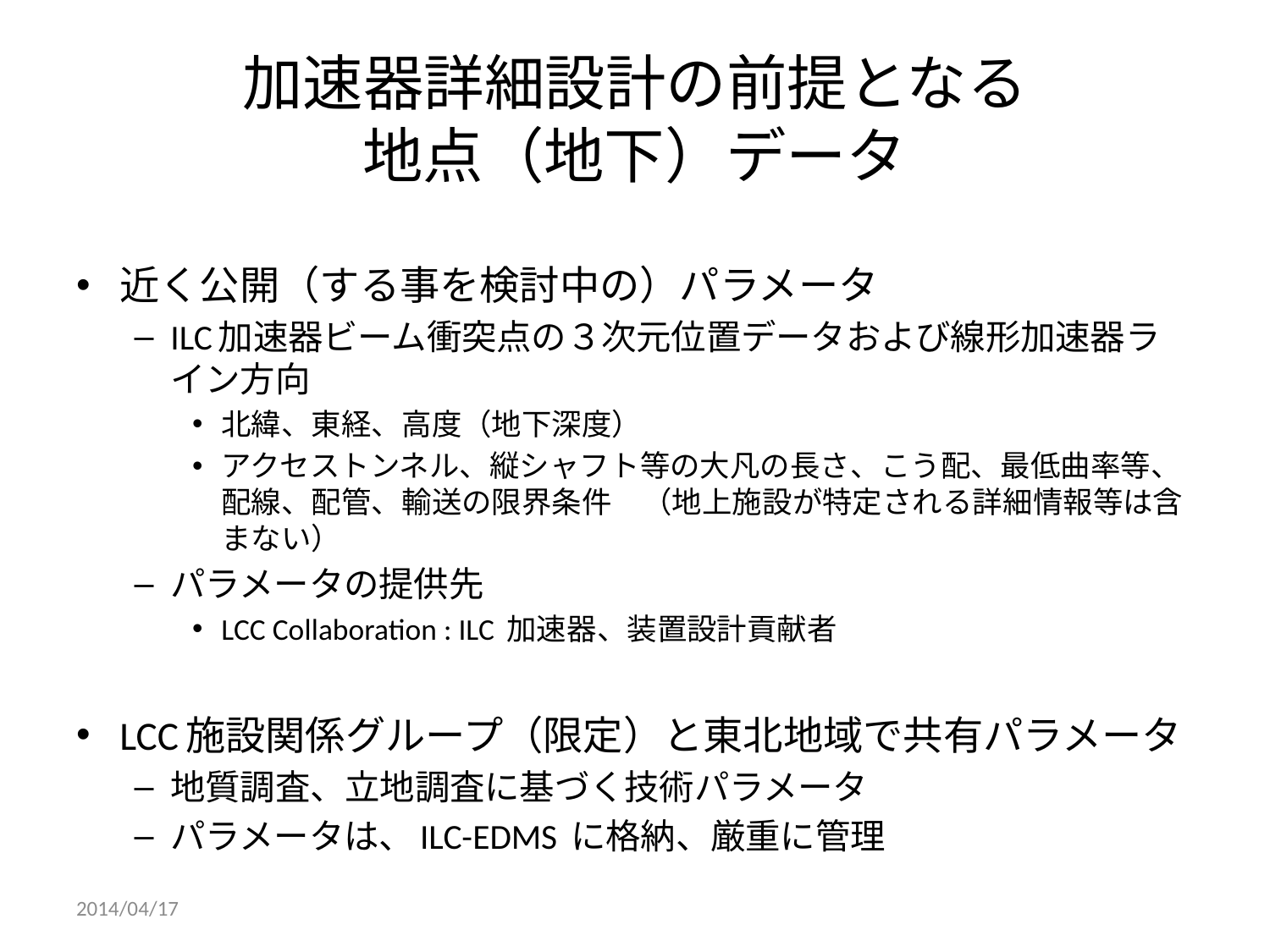

# 加速器詳細設計の前提となる 地点（地下）データ
近く公開（する事を検討中の）パラメータ
ILC加速器ビーム衝突点の３次元位置データおよび線形加速器ライン方向
北緯、東経、高度（地下深度）
アクセストンネル、縦シャフト等の大凡の長さ、こう配、最低曲率等、配線、配管、輸送の限界条件　（地上施設が特定される詳細情報等は含まない）
パラメータの提供先
LCC Collaboration : ILC 加速器、装置設計貢献者

LCC施設関係グループ（限定）と東北地域で共有パラメータ
地質調査、立地調査に基づく技術パラメータ
パラメータは、ILC-EDMS に格納、厳重に管理

2014/04/17